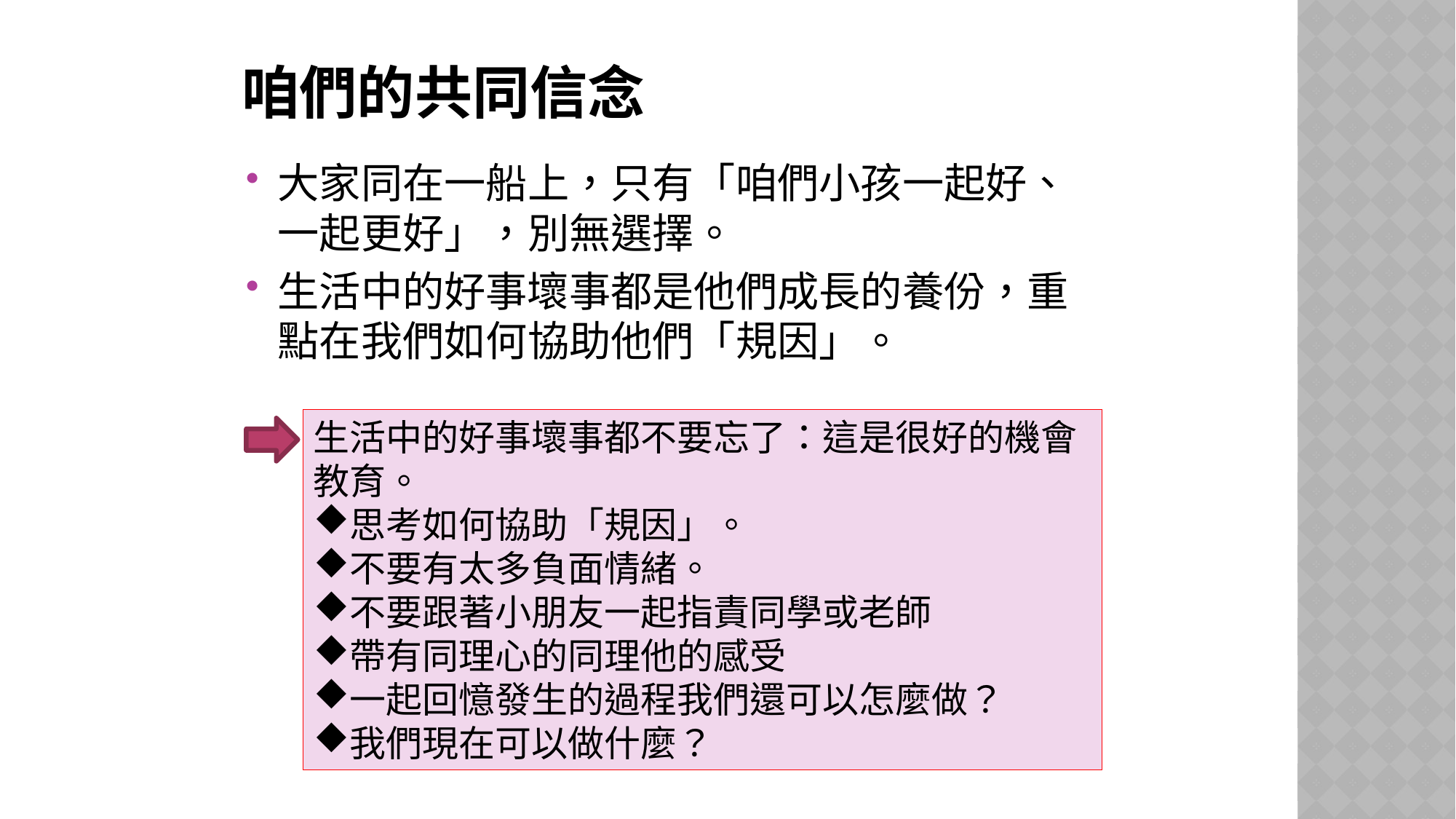

# 咱們的共同信念
大家同在一船上，只有「咱們小孩一起好、一起更好」，別無選擇。
生活中的好事壞事都是他們成長的養份，重點在我們如何協助他們「規因」。

生活中的好事壞事都不要忘了：這是很好的機會教育。
思考如何協助「規因」。
不要有太多負面情緒。
不要跟著小朋友一起指責同學或老師
帶有同理心的同理他的感受
一起回憶發生的過程我們還可以怎麼做？
我們現在可以做什麼？